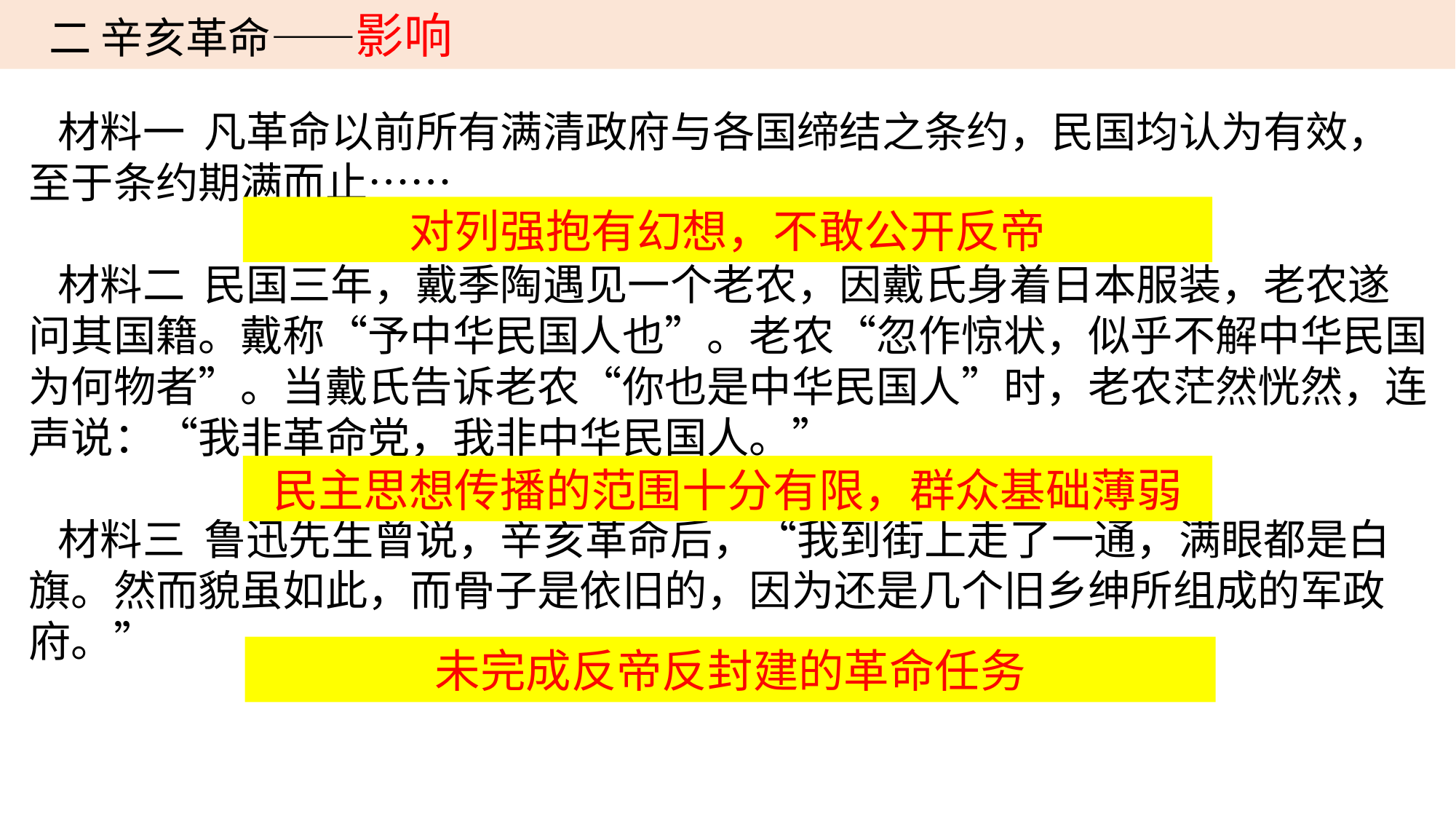

二 辛亥革命——影响
  材料一  凡革命以前所有满清政府与各国缔结之条约，民国均认为有效，至于条约期满而止……

  材料二  民国三年，戴季陶遇见一个老农，因戴氏身着日本服装，老农遂问其国籍。戴称“予中华民国人也”。老农“忽作惊状，似乎不解中华民国为何物者”。当戴氏告诉老农“你也是中华民国人”时，老农茫然恍然，连声说：“我非革命党，我非中华民国人。”

  材料三  鲁迅先生曾说，辛亥革命后，“我到街上走了一通，满眼都是白旗。然而貌虽如此，而骨子是依旧的，因为还是几个旧乡绅所组成的军政府。”
对列强抱有幻想，不敢公开反帝
民主思想传播的范围十分有限，群众基础薄弱
未完成反帝反封建的革命任务